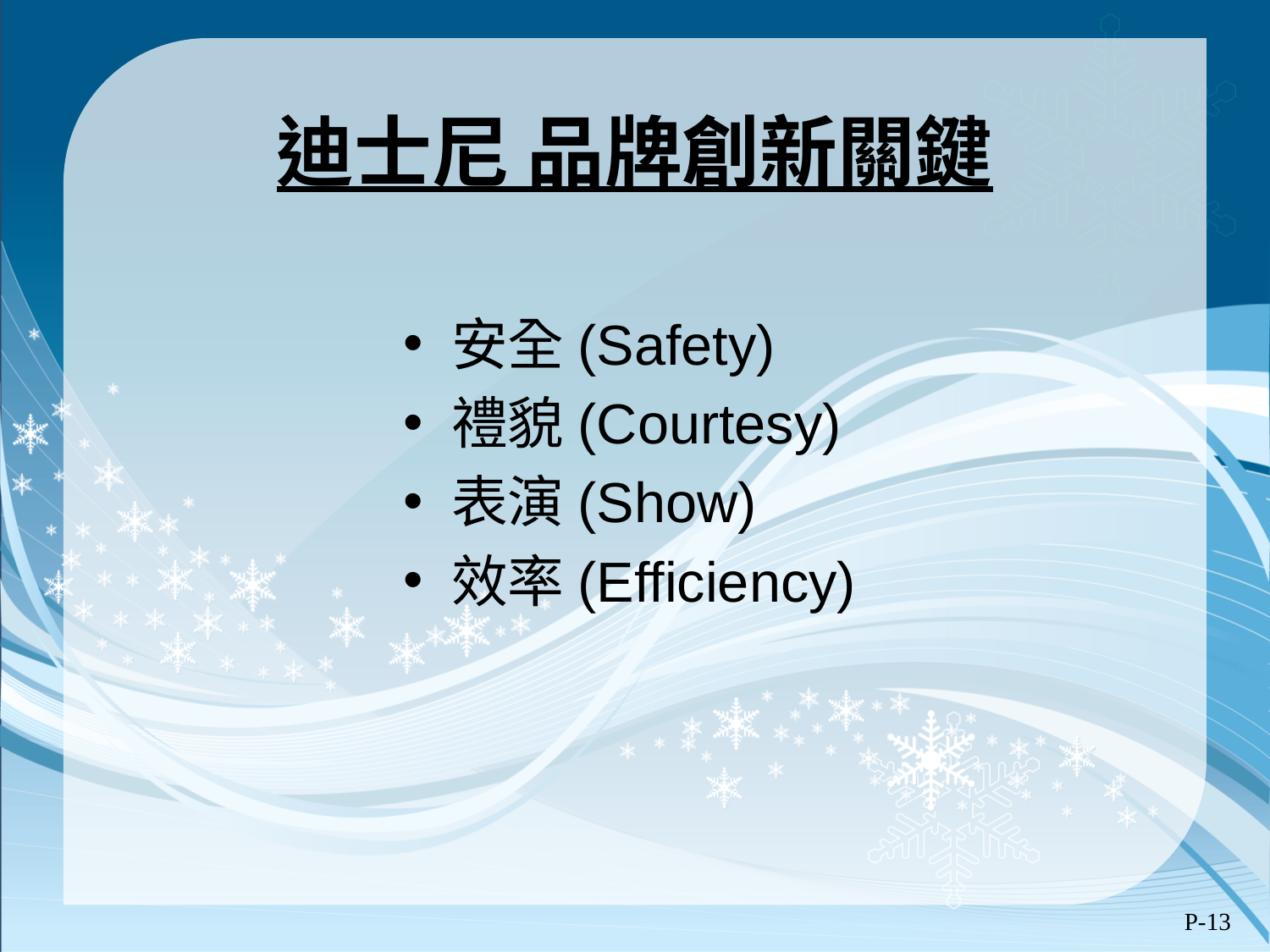

# 迪士尼 品牌創新關鍵
安全(Safety)
禮貌(Courtesy)
表演(Show)
效率(Efficiency)